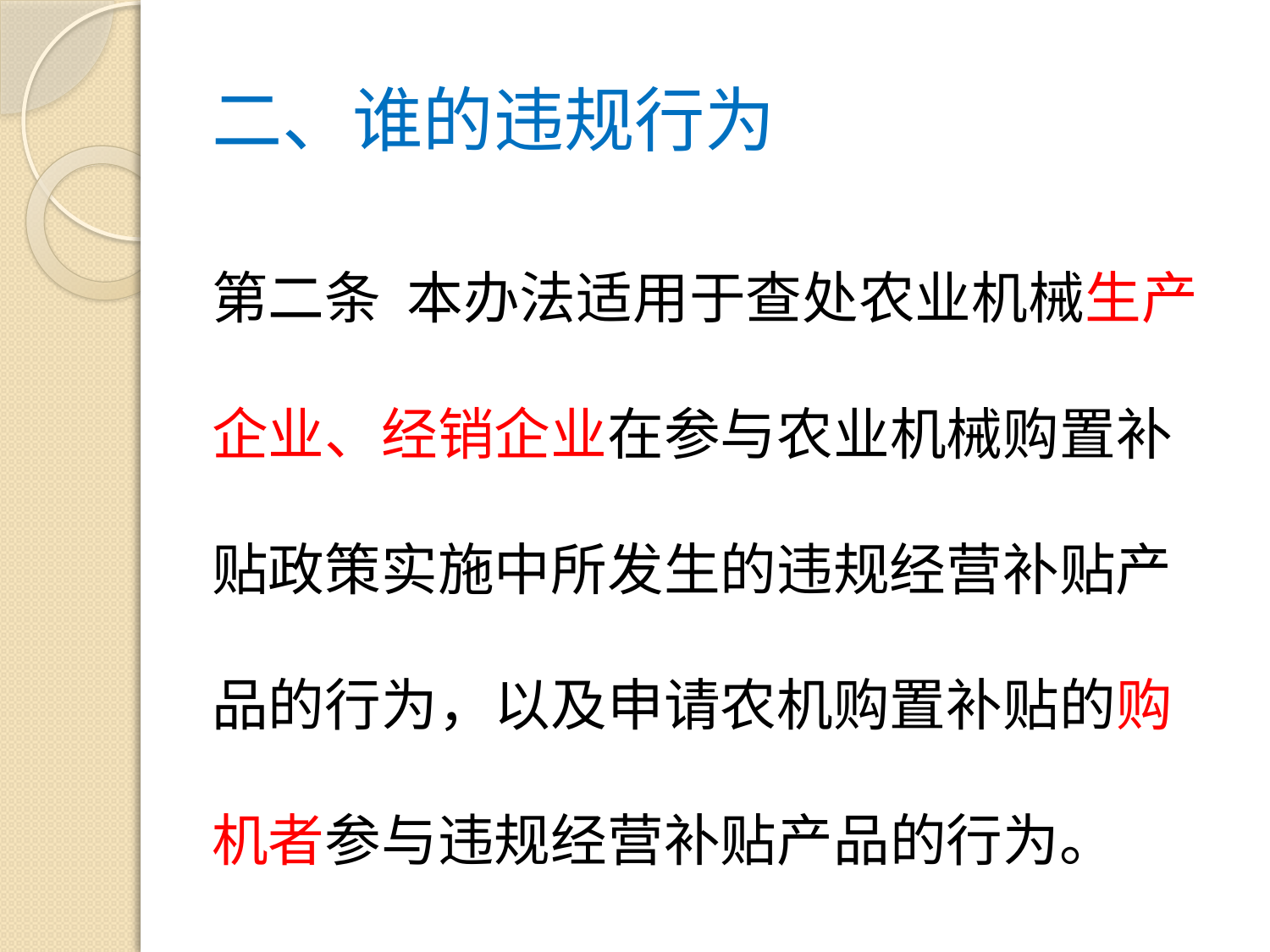

# 二、谁的违规行为
第二条  本办法适用于查处农业机械生产企业、经销企业在参与农业机械购置补贴政策实施中所发生的违规经营补贴产品的行为，以及申请农机购置补贴的购机者参与违规经营补贴产品的行为。